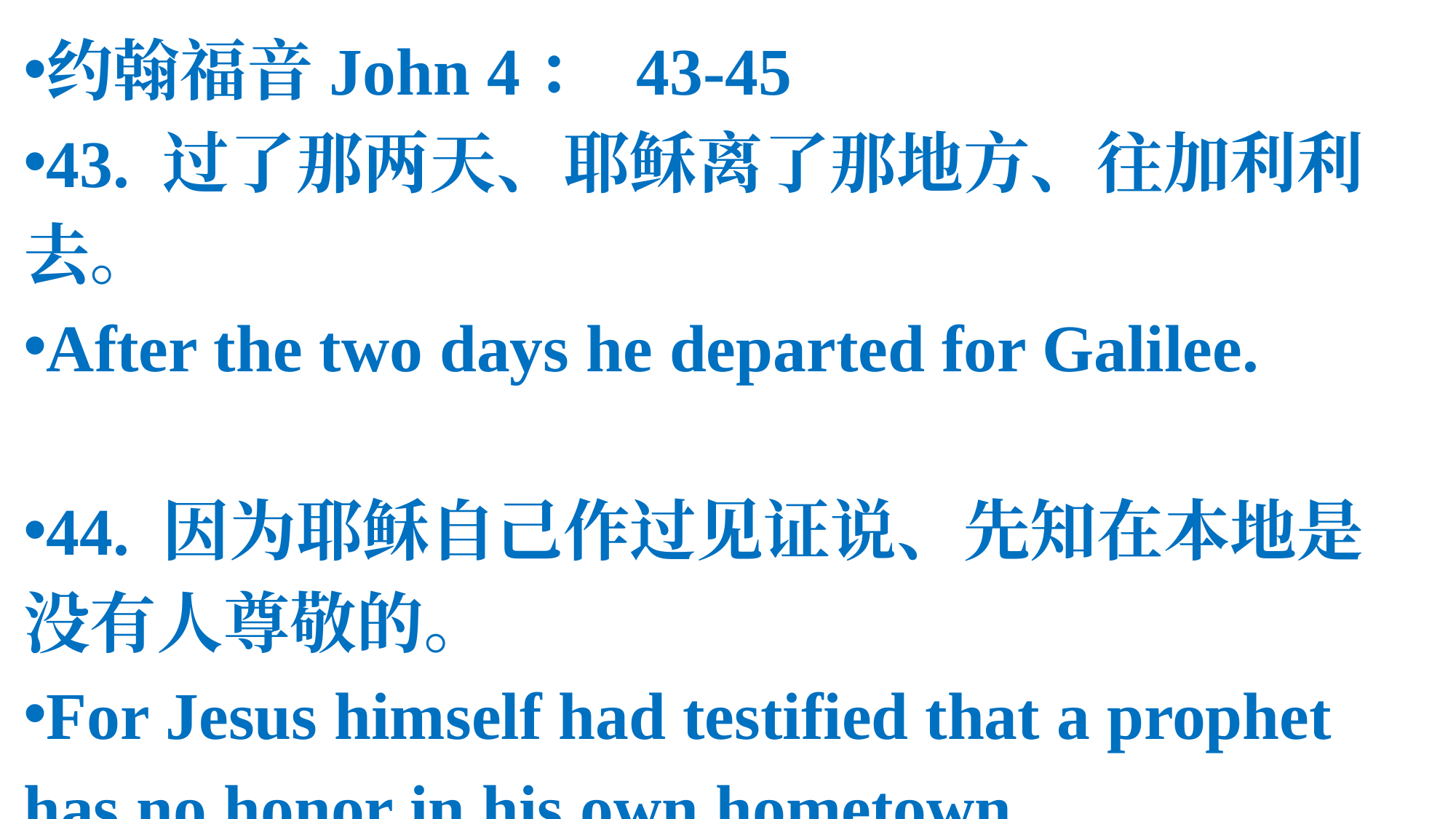

约翰福音John 4： 43-45
43. 过了那两天、耶稣离了那地方、往加利利去。
After the two days he departed for Galilee.

44. 因为耶稣自己作过见证说、先知在本地是没有人尊敬的。
For Jesus himself had testified that a prophet has no honor in his own hometown